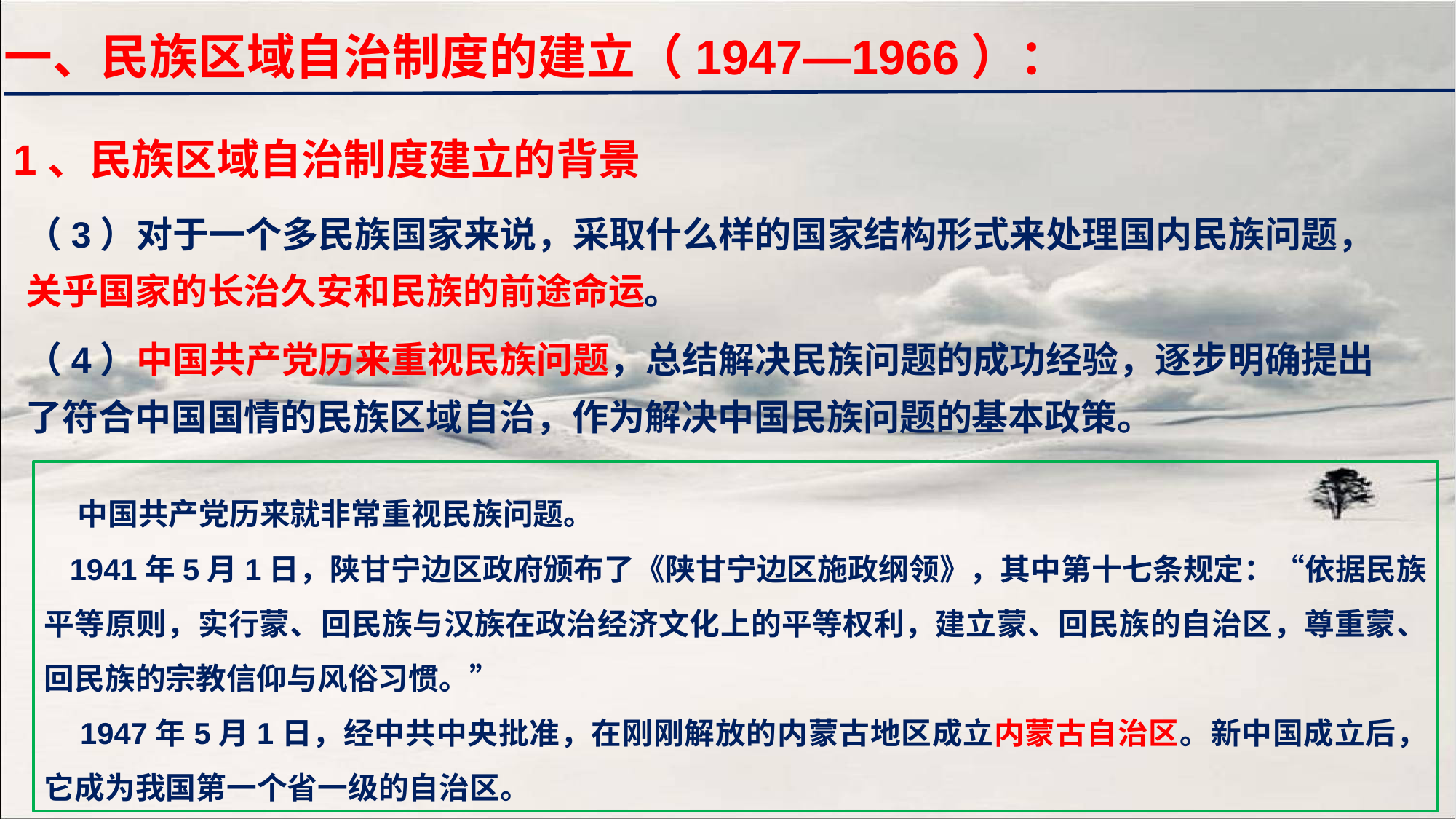

一、民族区域自治制度的建立（1947—1966）：
1、民族区域自治制度建立的背景
（3）对于一个多民族国家来说，采取什么样的国家结构形式来处理国内民族问题，关乎国家的长治久安和民族的前途命运。
（4）中国共产党历来重视民族问题，总结解决民族问题的成功经验，逐步明确提出了符合中国国情的民族区域自治，作为解决中国民族问题的基本政策。
   中国共产党历来就非常重视民族问题。
   1941年5月1日，陕甘宁边区政府颁布了《陕甘宁边区施政纲领》，其中第十七条规定：“依据民族平等原则，实行蒙、回民族与汉族在政治经济文化上的平等权利，建立蒙、回民族的自治区，尊重蒙、回民族的宗教信仰与风俗习惯。”
    1947年5月1日，经中共中央批准，在刚刚解放的内蒙古地区成立内蒙古自治区。新中国成立后，它成为我国第一个省一级的自治区。